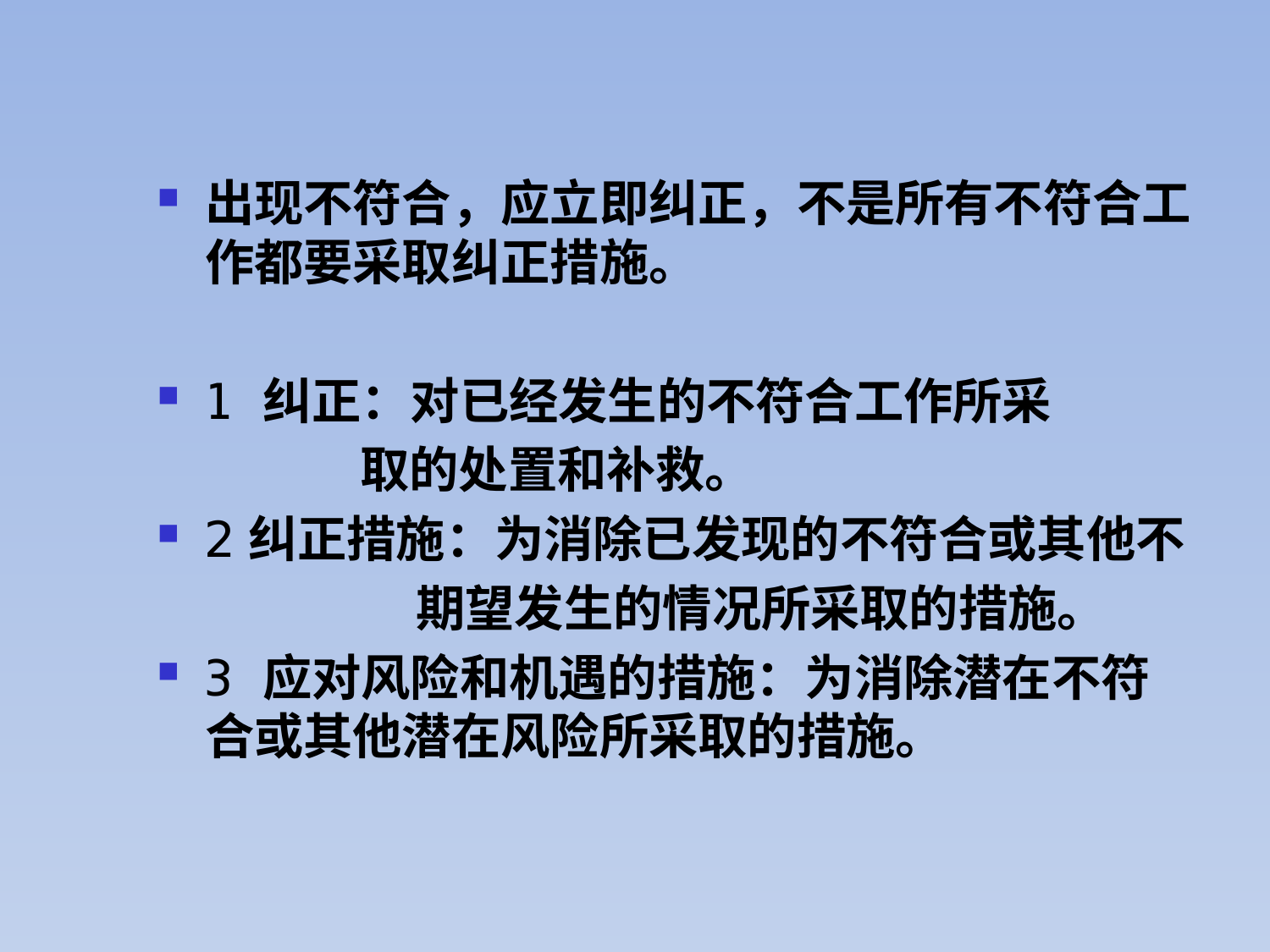

出现不符合，应立即纠正，不是所有不符合工作都要采取纠正措施。

1 纠正：对已经发生的不符合工作所采
                 取的处置和补救。
2纠正措施：为消除已发现的不符合或其他不
                      期望发生的情况所采取的措施。
3 应对风险和机遇的措施：为消除潜在不符合或其他潜在风险所采取的措施。